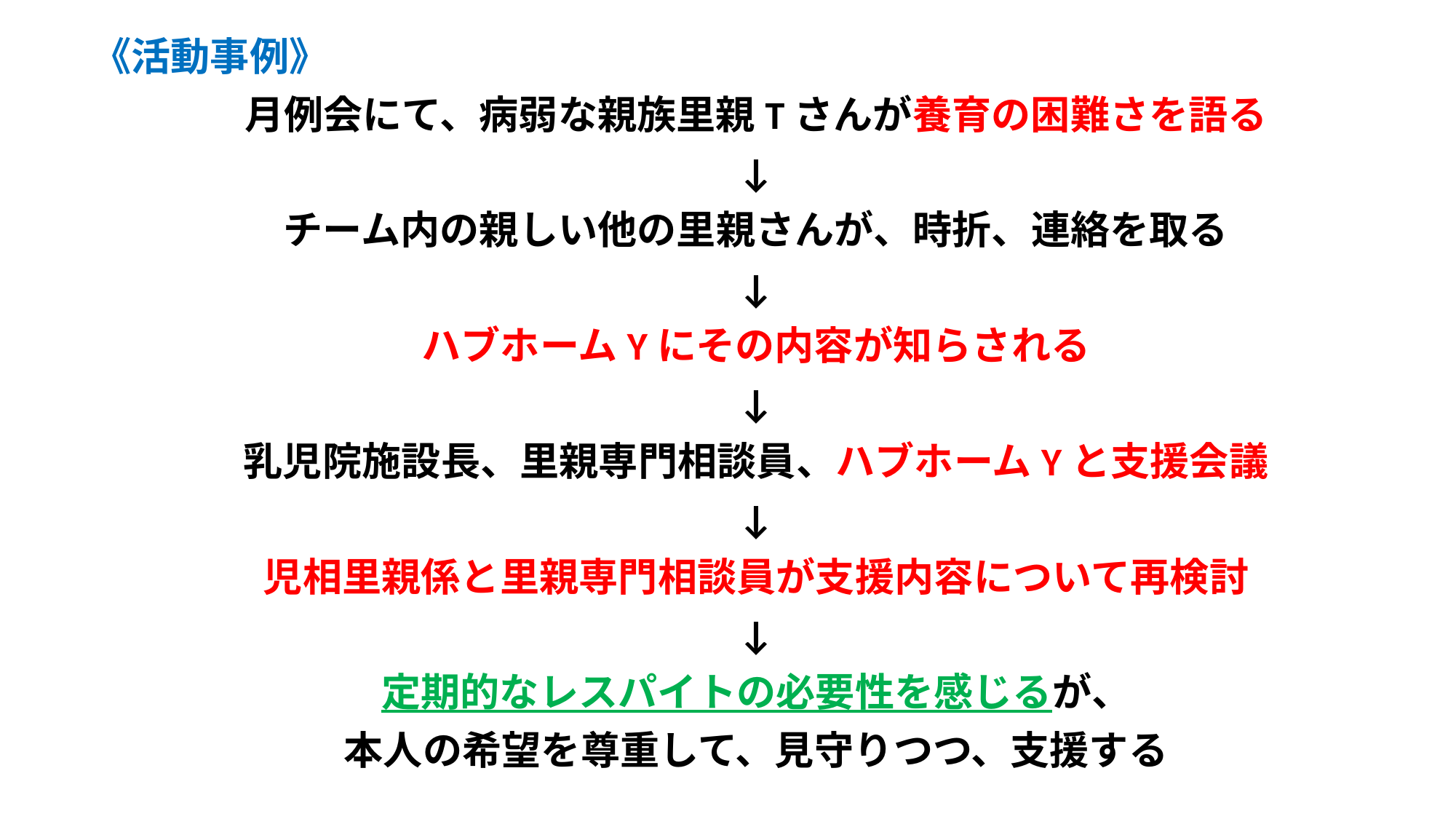

《活動事例》
月例会にて、病弱な親族里親Tさんが養育の困難さを語る
↓
チーム内の親しい他の里親さんが、時折、連絡を取る
↓
ハブホームYにその内容が知らされる
↓
乳児院施設長、里親専門相談員、ハブホームYと支援会議
↓
児相里親係と里親専門相談員が支援内容について再検討
↓
定期的なレスパイトの必要性を感じるが、
本人の希望を尊重して、見守りつつ、支援する